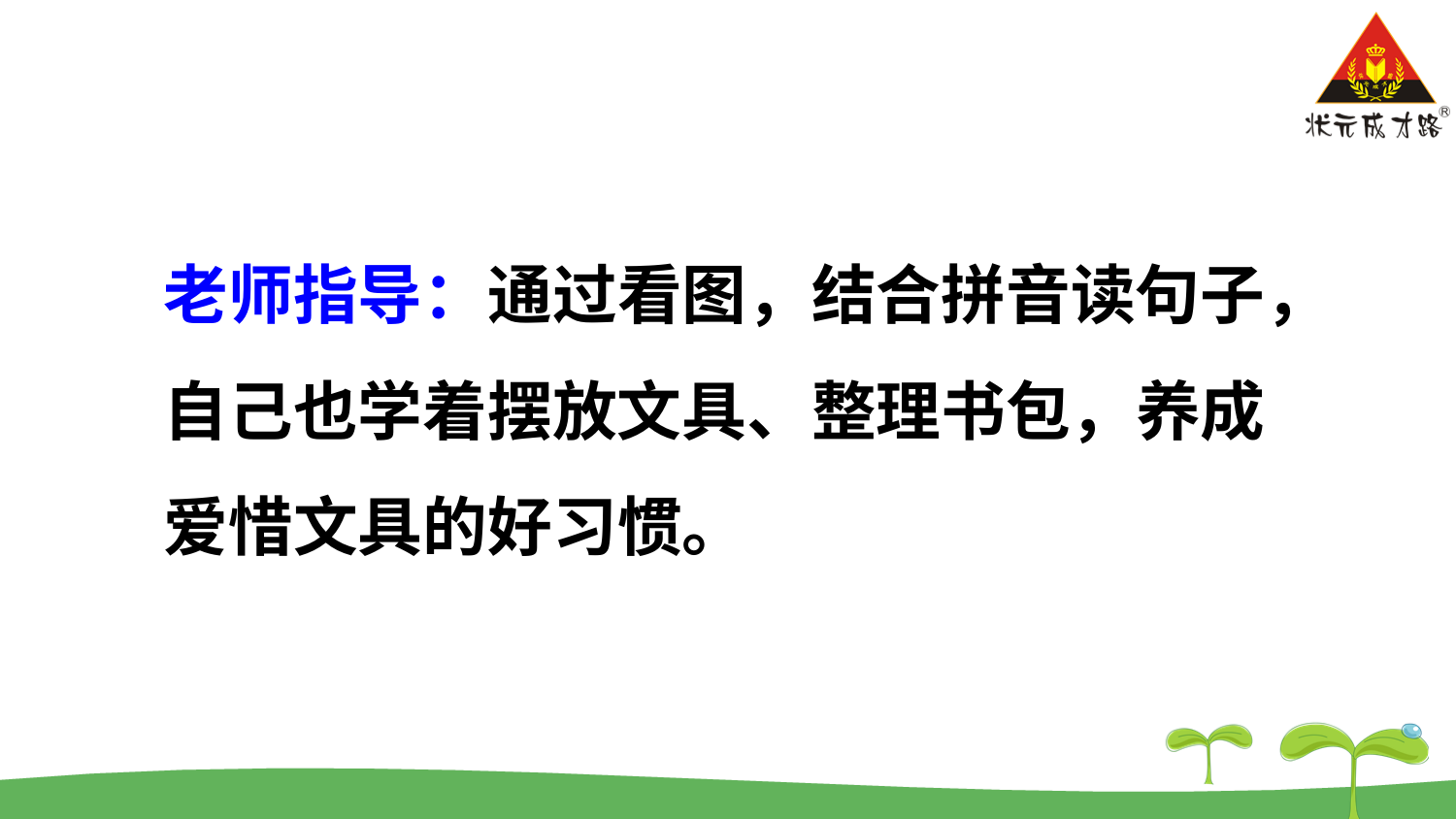

老师指导：通过看图，结合拼音读句子，自己也学着摆放文具、整理书包，养成爱惜文具的好习惯。